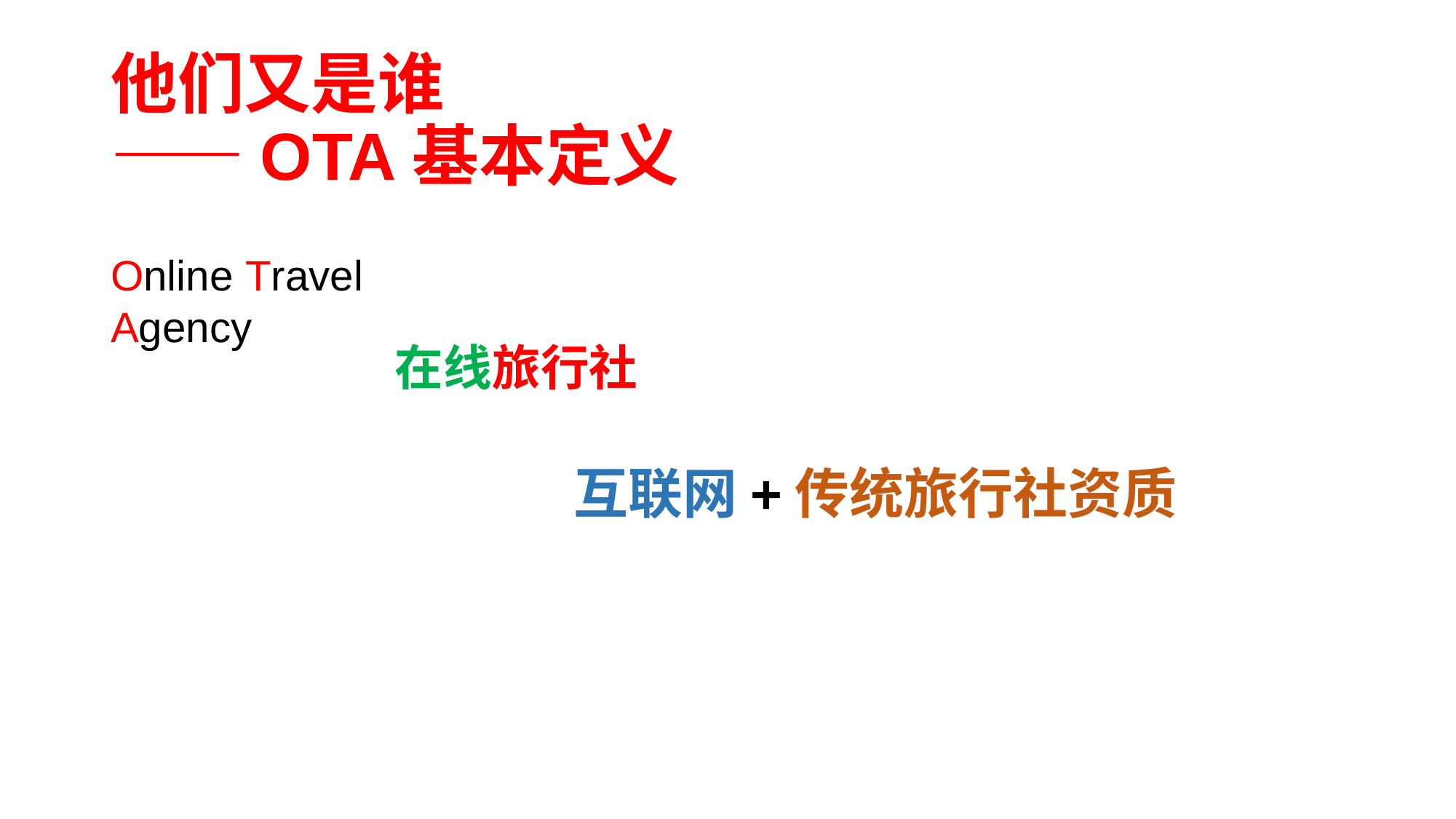

# 他们又是谁 ——OTA基本定义
Online Travel Agency
在线旅行社
互联网+传统旅行社资质